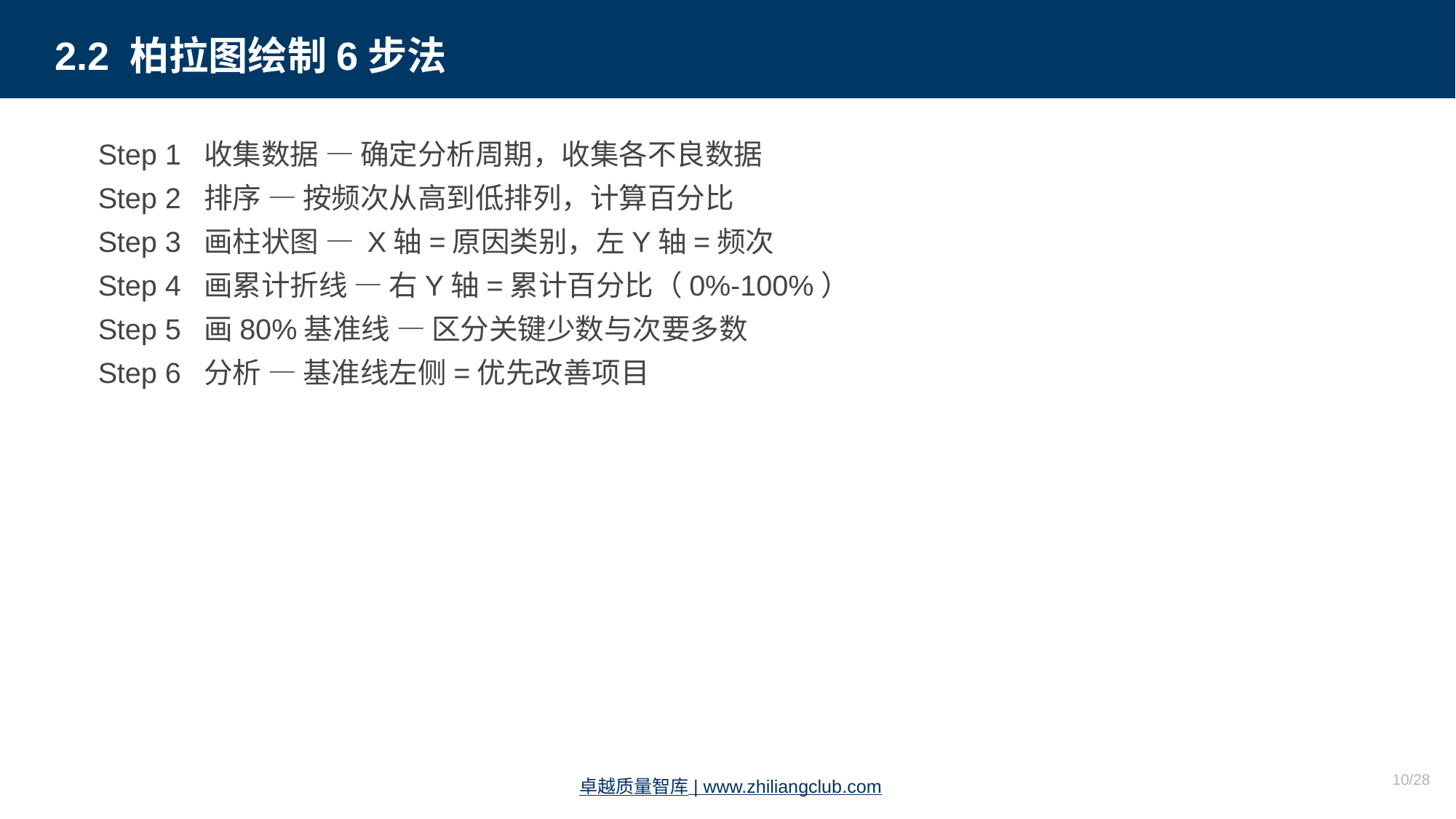

2.2 柏拉图绘制6步法
Step 1  收集数据 — 确定分析周期，收集各不良数据
Step 2  排序 — 按频次从高到低排列，计算百分比
Step 3  画柱状图 — X轴=原因类别，左Y轴=频次
Step 4  画累计折线 — 右Y轴=累计百分比（0%-100%）
Step 5  画80%基准线 — 区分关键少数与次要多数
Step 6  分析 — 基准线左侧=优先改善项目
10/28